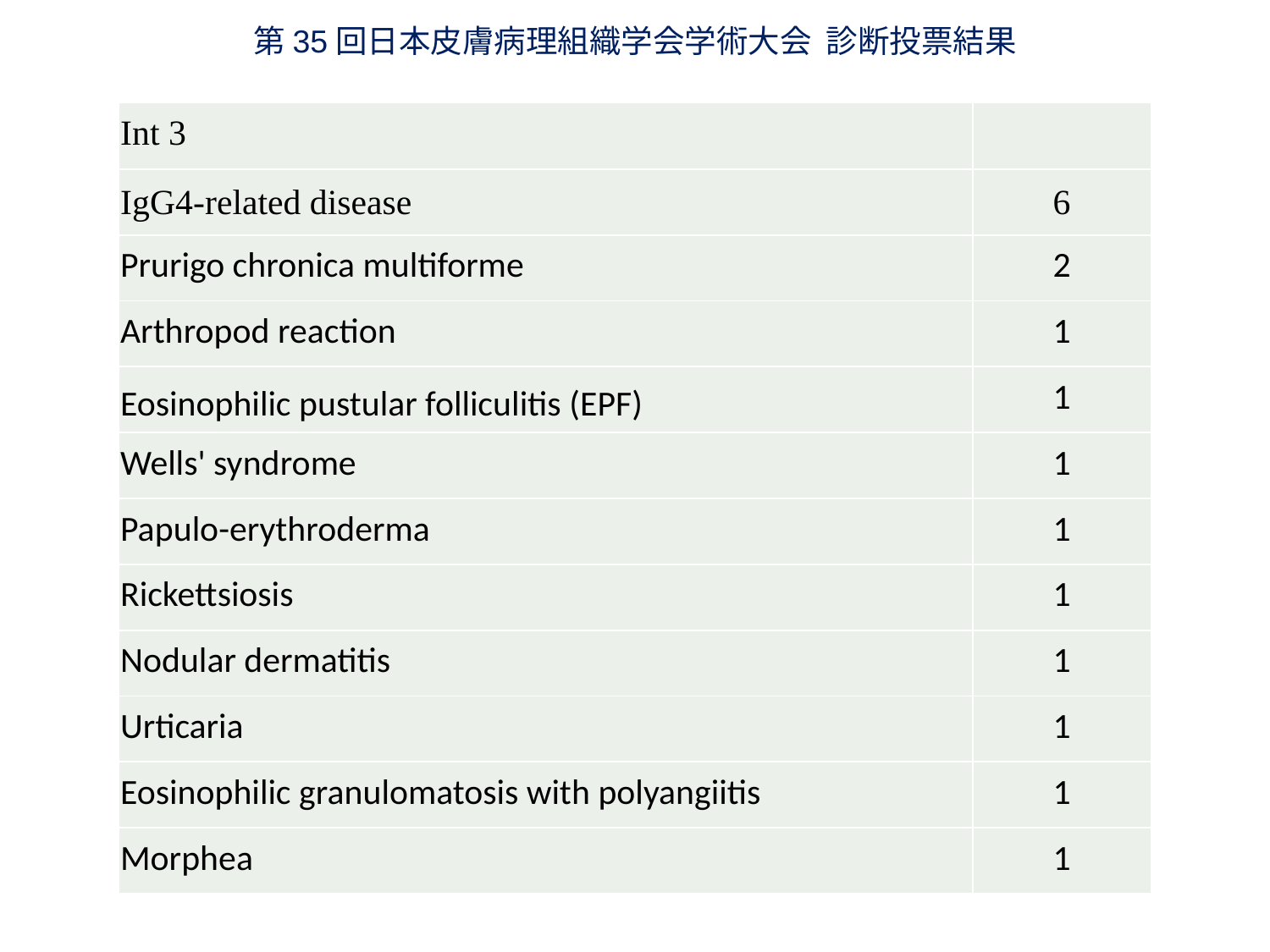

第35回日本皮膚病理組織学会学術大会  診断投票結果
| Int 3 |  |
| --- | --- |
| IgG4-related disease | 6 |
| Prurigo chronica multiforme | 2 |
| Arthropod reaction | 1 |
| Eosinophilic pustular folliculitis (EPF) | 1 |
| Wells' syndrome | 1 |
| Papulo-erythroderma | 1 |
| Rickettsiosis | 1 |
| Nodular dermatitis | 1 |
| Urticaria | 1 |
| Eosinophilic granulomatosis with polyangiitis | 1 |
| Morphea | 1 |